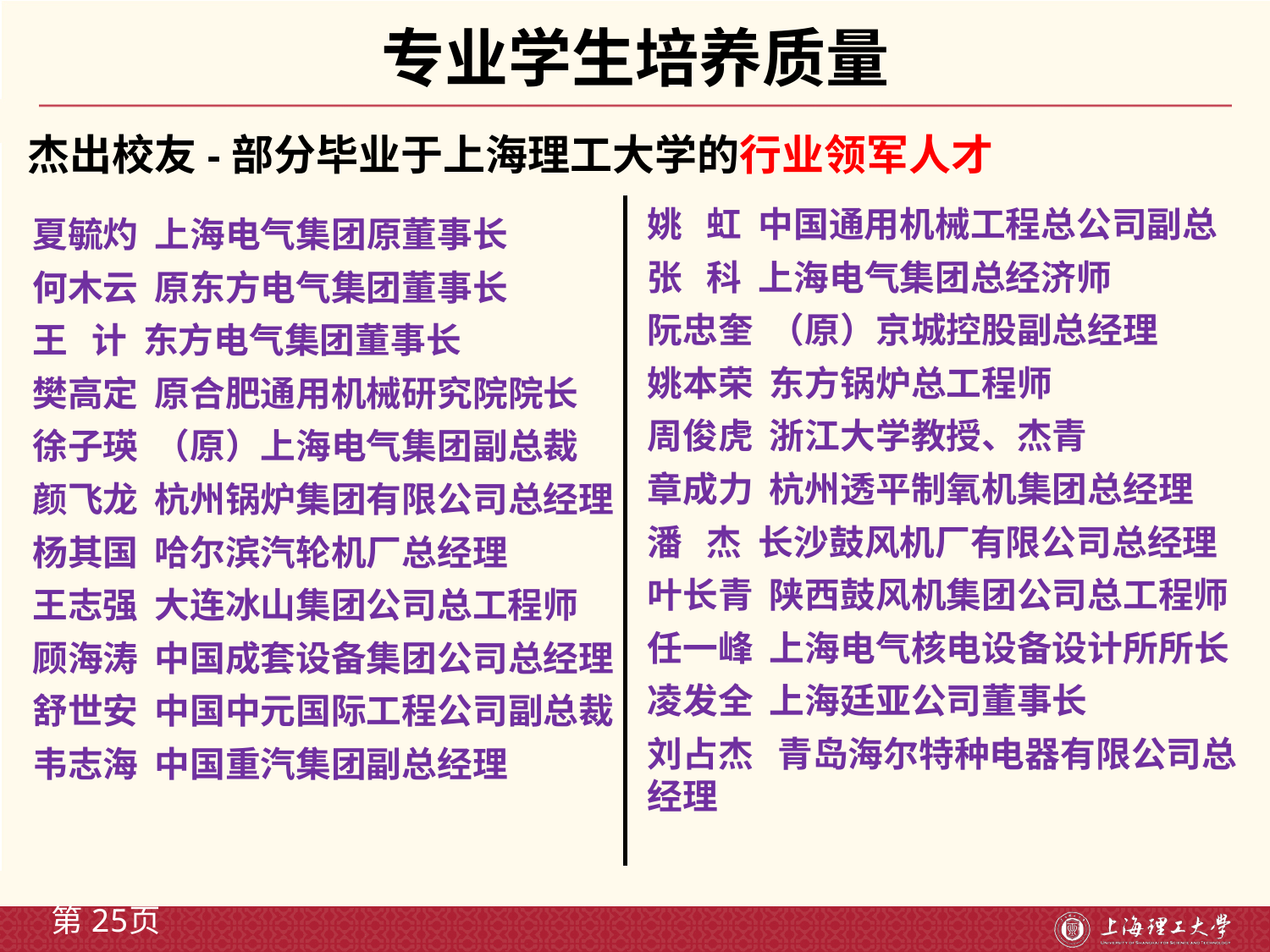

# 专业学生培养质量
杰出校友-部分毕业于上海理工大学的行业领军人才
姚   虹  中国通用机械工程总公司副总
张   科  上海电气集团总经济师
阮忠奎  （原）京城控股副总经理
姚本荣  东方锅炉总工程师
周俊虎  浙江大学教授、杰青
章成力  杭州透平制氧机集团总经理
潘   杰  长沙鼓风机厂有限公司总经理
叶长青  陕西鼓风机集团公司总工程师
任一峰  上海电气核电设备设计所所长
凌发全  上海廷亚公司董事长
刘占杰   青岛海尔特种电器有限公司总经理
夏毓灼  上海电气集团原董事长
何木云  原东方电气集团董事长
王   计  东方电气集团董事长
樊高定  原合肥通用机械研究院院长
徐子瑛  （原）上海电气集团副总裁
颜飞龙  杭州锅炉集团有限公司总经理
杨其国  哈尔滨汽轮机厂总经理
王志强  大连冰山集团公司总工程师
顾海涛  中国成套设备集团公司总经理
舒世安  中国中元国际工程公司副总裁
韦志海  中国重汽集团副总经理
第25页